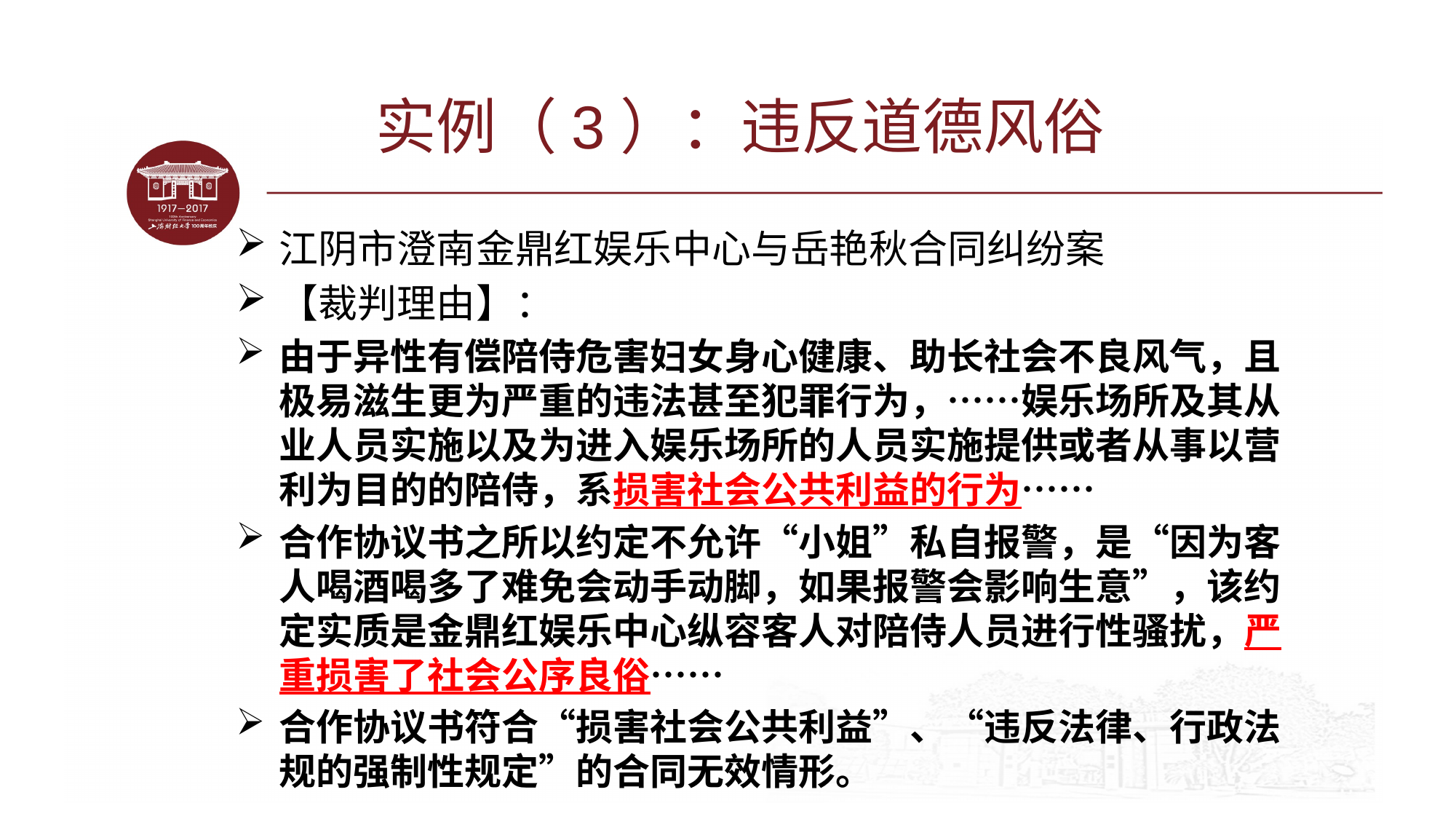

# 实例（3）：违反道德风俗
江阴市澄南金鼎红娱乐中心与岳艳秋合同纠纷案
【裁判理由】：
由于异性有偿陪侍危害妇女身心健康、助长社会不良风气，且极易滋生更为严重的违法甚至犯罪行为，……娱乐场所及其从业人员实施以及为进入娱乐场所的人员实施提供或者从事以营利为目的的陪侍，系损害社会公共利益的行为……
合作协议书之所以约定不允许“小姐”私自报警，是“因为客人喝酒喝多了难免会动手动脚，如果报警会影响生意”，该约定实质是金鼎红娱乐中心纵容客人对陪侍人员进行性骚扰，严重损害了社会公序良俗……
合作协议书符合“损害社会公共利益”、“违反法律、行政法规的强制性规定”的合同无效情形。